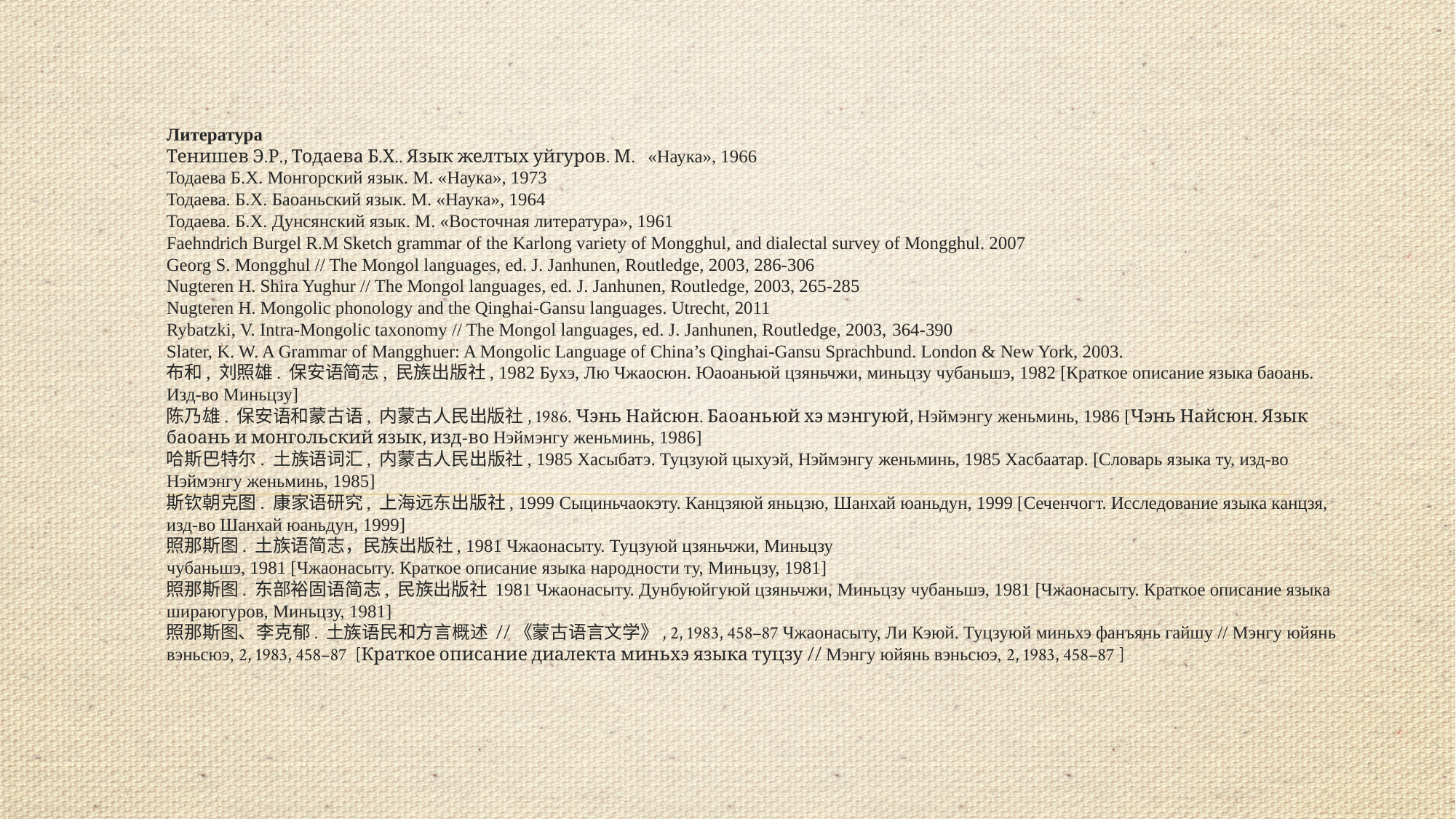

# Литература Тенишев Э.Р., Тодаева Б.Х.. Язык желтых уйгуров. М.   «Наука», 1966 Тодаева Б.Х. Монгорский язык. М. «Наука», 1973 Тодаева. Б.Х. Баоаньский язык. М. «Наука», 1964 Тодаева. Б.Х. Дунсянский язык. М. «Восточная литература», 1961 Faehndrich Burgel R.M Sketch grammar of the Karlong variety of Mongghul, and dialectal survey of Mongghul. 2007 Georg S. Mongghul // The Mongol languages, ed. J. Janhunen, Routledge, 2003, 286-306 Nugteren H. Shira Yughur // The Mongol languages, ed. J. Janhunen, Routledge, 2003, 265-285 Nugteren H. Mongolic phonology and the Qinghai-Gansu languages. Utrecht, 2011 Rybatzki, V. Intra-Mongolic taxonomy // The Mongol languages, ed. J. Janhunen, Routledge, 2003, 364-390 Slater, K. W. A Grammar of Mangghuer: A Mongolic Language of China’s Qinghai-Gansu Sprachbund. London & New York, 2003. 布和, 刘照雄. 保安语简志, 民族出版社, 1982 Бухэ, Лю Чжаосюн. Юаоаньюй цзяньчжи, миньцзу чубаньшэ, 1982 [Краткое описание языка баоань. Изд-во Миньцзу] 陈乃雄. 保安语和蒙古语, 内蒙古人民出版社, 1986. Чэнь Найсюн. Баоаньюй хэ мэнгуюй, Нэймэнгу женьминь, 1986 [Чэнь Найсюн. Язык баоань и монгольский язык, изд-во Нэймэнгу женьминь, 1986] 哈斯巴特尔. 土族语词汇, 内蒙古人民出版社, 1985 Хасыбатэ. Туцзуюй цыхуэй, Нэймэнгу женьминь, 1985 Хасбаатар. [Словарь языка ту, изд-во Нэймэнгу женьминь, 1985] 斯钦朝克图. 康家语研究, 上海远东出版社, 1999 Сыциньчаокэту. Канцзяюй яньцзю, Шанхай юаньдун, 1999 [Cеченчогт. Исследование языка канцзя, изд-во Шанхай юаньдун, 1999] 照那斯图. 土族语简志，民族出版社, 1981 Чжаонасыту. Туцзуюй цзяньчжи, Миньцзу чубаньшэ, 1981 [Чжаонасыту. Краткое описание языка народности ту, Миньцзу, 1981] 照那斯图. 东部裕固语简志, 民族出版社 1981 Чжаонасыту. Дунбуюйгуюй цзяньчжи, Миньцзу чубаньшэ, 1981 [Чжаонасыту. Краткое описание языка шираюгуров, Миньцзу, 1981] 照那斯图、李克郁. 土族语民和方言概述 //《蒙古语言文学》, 2, 1983, 458–87 Чжаонасыту, Ли Кэюй. Туцзуюй миньхэ фанъянь гайшу // Мэнгу юйянь вэньсюэ, 2, 1983, 458–87  [Краткое описание диалекта миньхэ языка туцзу // Мэнгу юйянь вэньсюэ, 2, 1983, 458–87 ]